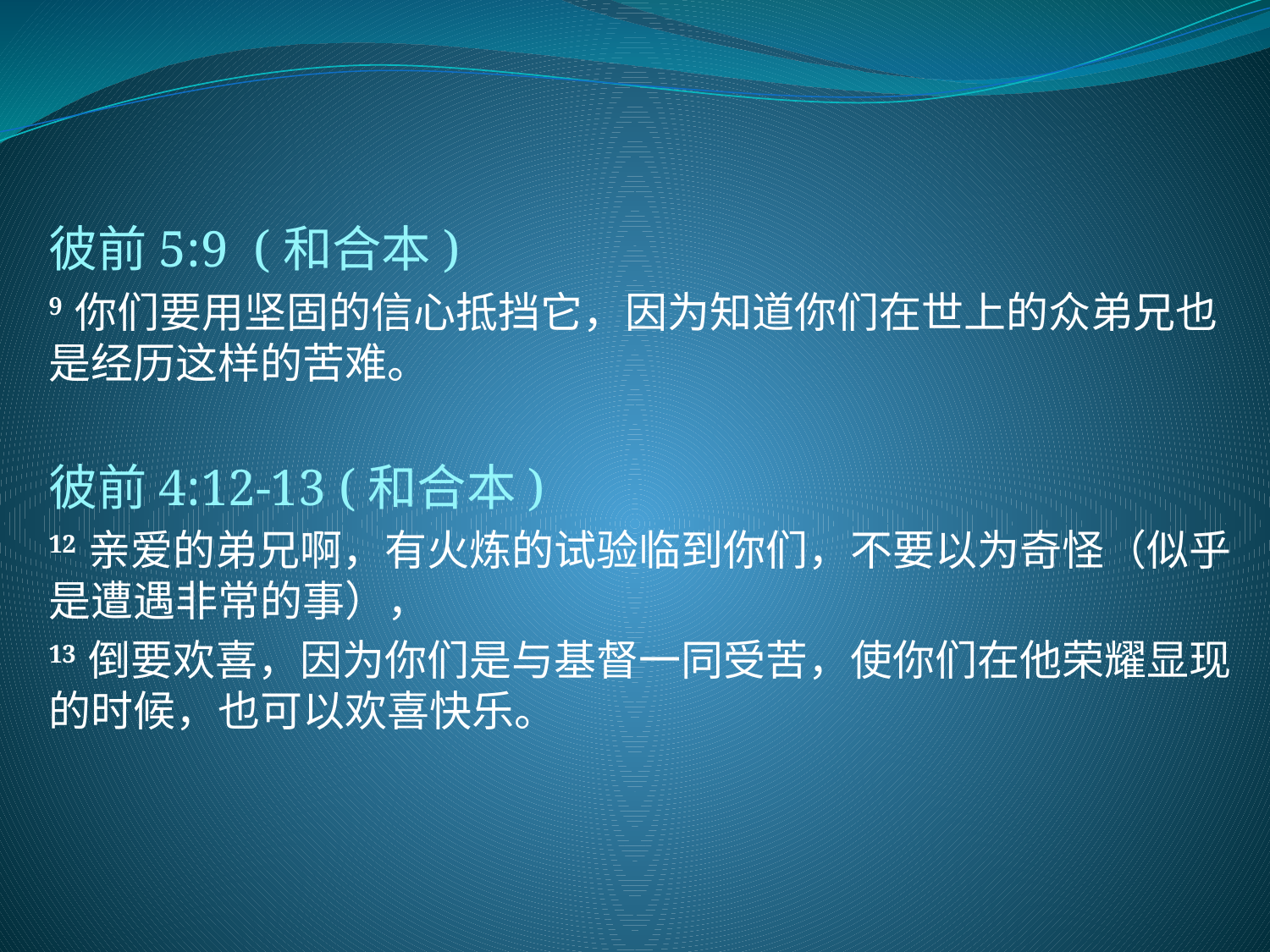

彼前5:9  (和合本)
9 你们要用坚固的信心抵挡它，因为知道你们在世上的众弟兄也是经历这样的苦难。

彼前4:12-13 (和合本)
12 亲爱的弟兄啊，有火炼的试验临到你们，不要以为奇怪（似乎是遭遇非常的事），
13 倒要欢喜，因为你们是与基督一同受苦，使你们在他荣耀显现的时候，也可以欢喜快乐。